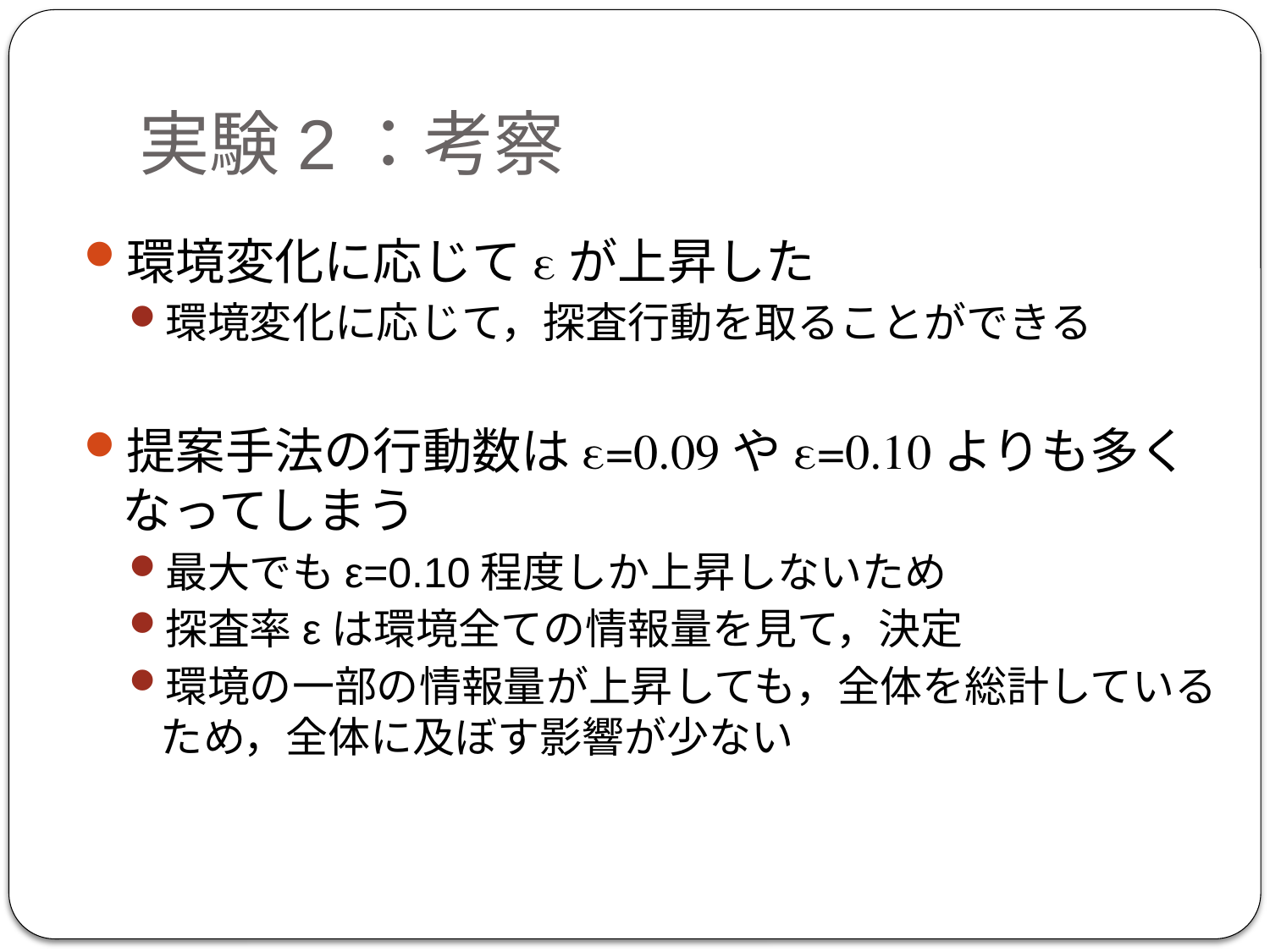

# 実験2：考察
環境変化に応じてεが上昇した
環境変化に応じて，探査行動を取ることができる
提案手法の行動数はε=0.09やε=0.10よりも多くなってしまう
最大でもε=0.10程度しか上昇しないため
探査率εは環境全ての情報量を見て，決定
環境の一部の情報量が上昇しても，全体を総計しているため，全体に及ぼす影響が少ない